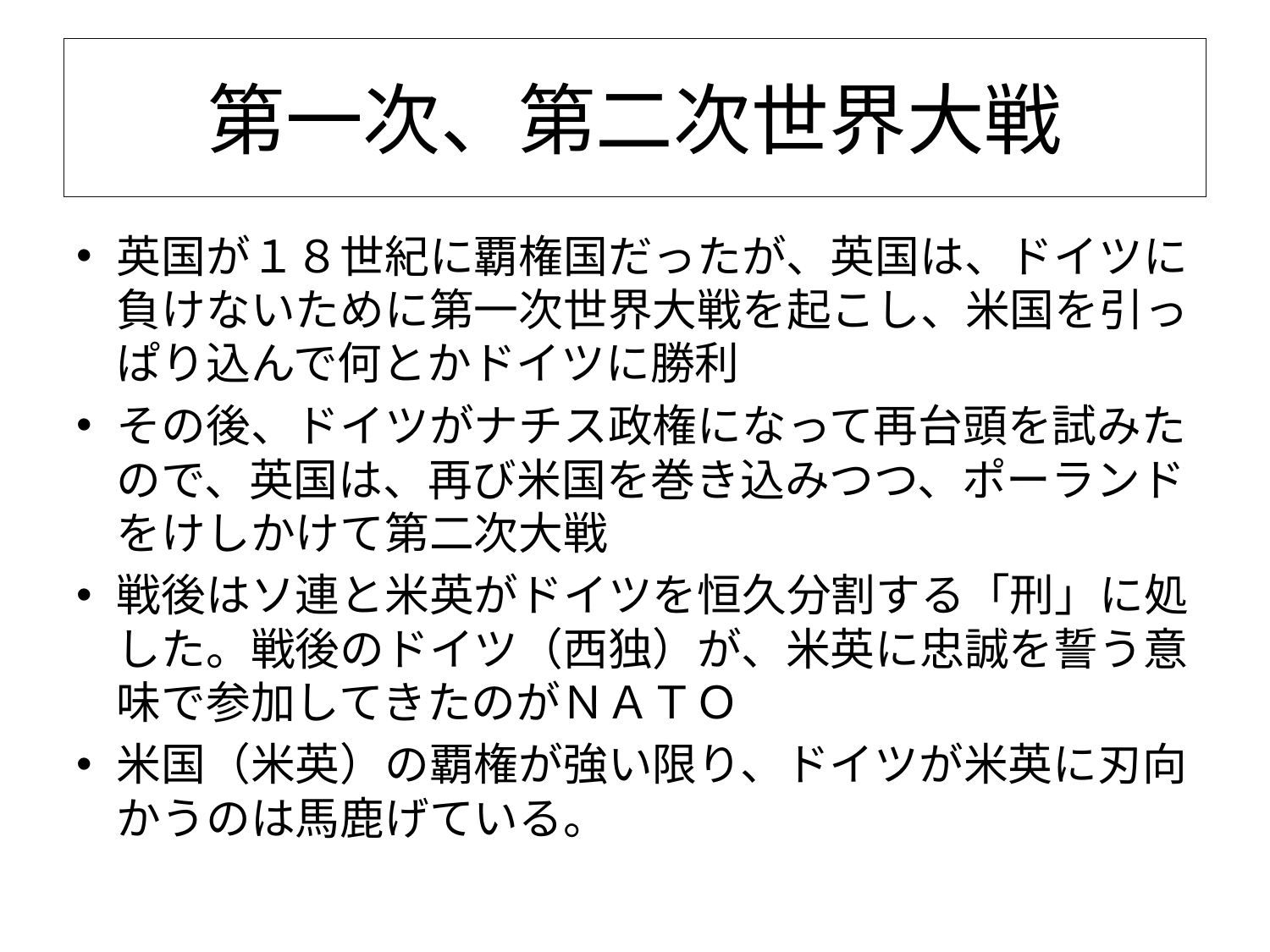

# 第一次、第二次世界大戦
英国が１８世紀に覇権国だったが、英国は、ドイツに負けないために第一次世界大戦を起こし、米国を引っぱり込んで何とかドイツに勝利
その後、ドイツがナチス政権になって再台頭を試みたので、英国は、再び米国を巻き込みつつ、ポーランドをけしかけて第二次大戦
戦後はソ連と米英がドイツを恒久分割する「刑」に処した。戦後のドイツ（西独）が、米英に忠誠を誓う意味で参加してきたのがＮＡＴＯ
米国（米英）の覇権が強い限り、ドイツが米英に刃向かうのは馬鹿げている。